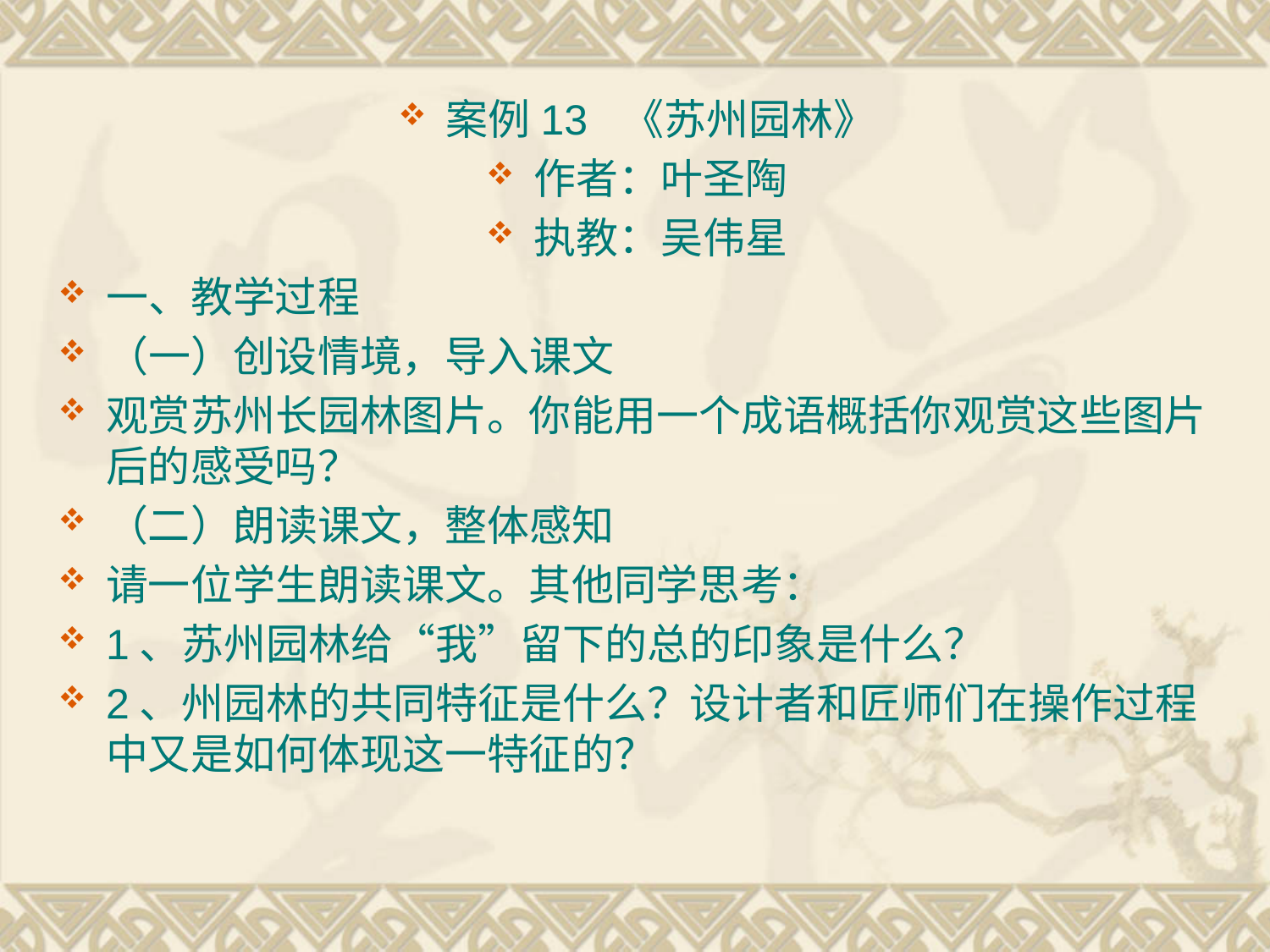

案例13  《苏州园林》
作者：叶圣陶
执教：吴伟星
一、教学过程
（一）创设情境，导入课文
观赏苏州长园林图片。你能用一个成语概括你观赏这些图片后的感受吗？
（二）朗读课文，整体感知
请一位学生朗读课文。其他同学思考：
1、苏州园林给“我”留下的总的印象是什么？
2、州园林的共同特征是什么？设计者和匠师们在操作过程中又是如何体现这一特征的？